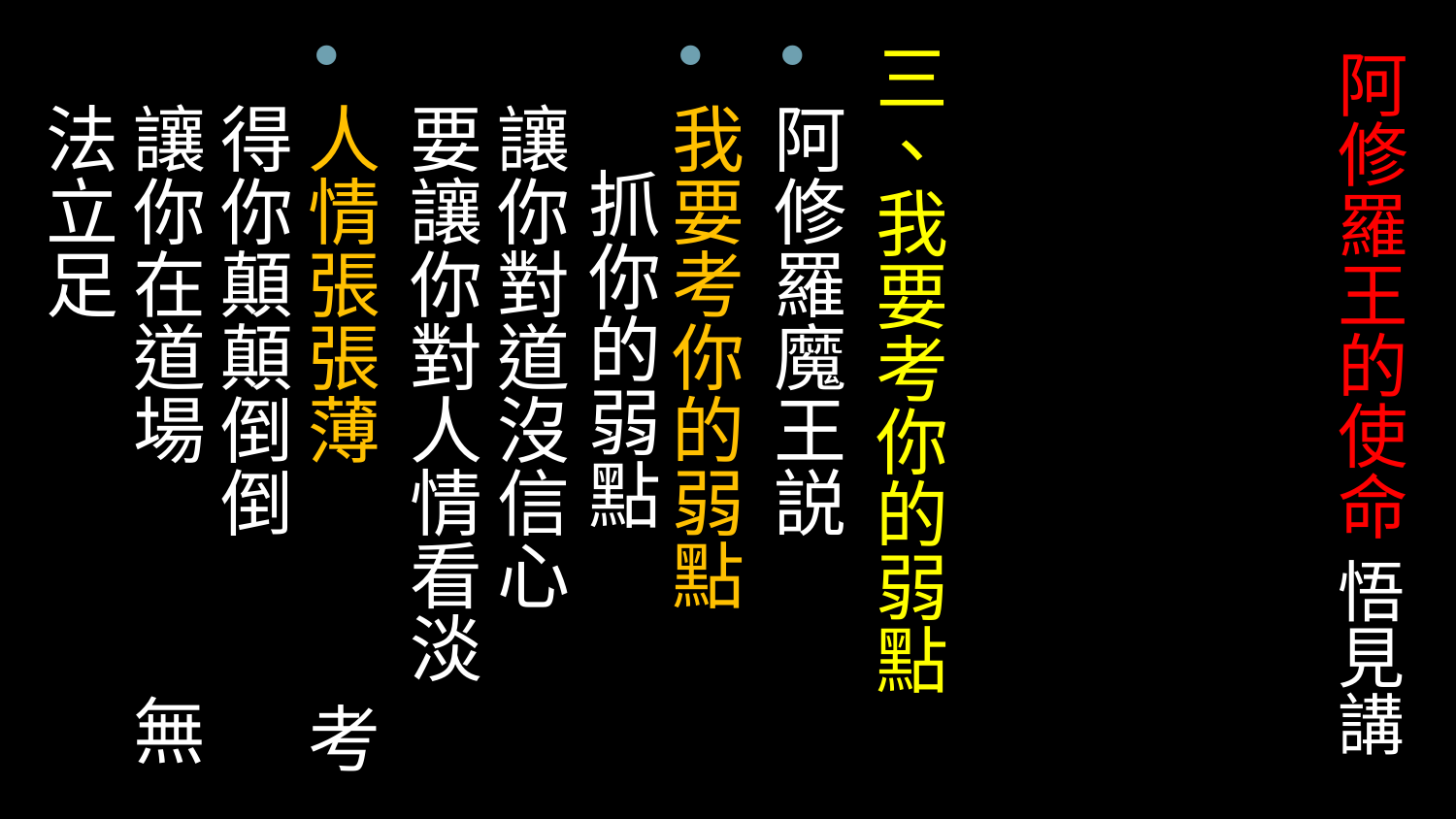

# 阿修羅王的使命 悟見講
三、我要考你的弱點
阿修羅魔王説
我要考你的弱點　           抓你的弱點
讓你對道沒信心　  要讓你對人情看淡
人情張張薄　          考得你顛顛倒倒　
讓你在道場              無法立足